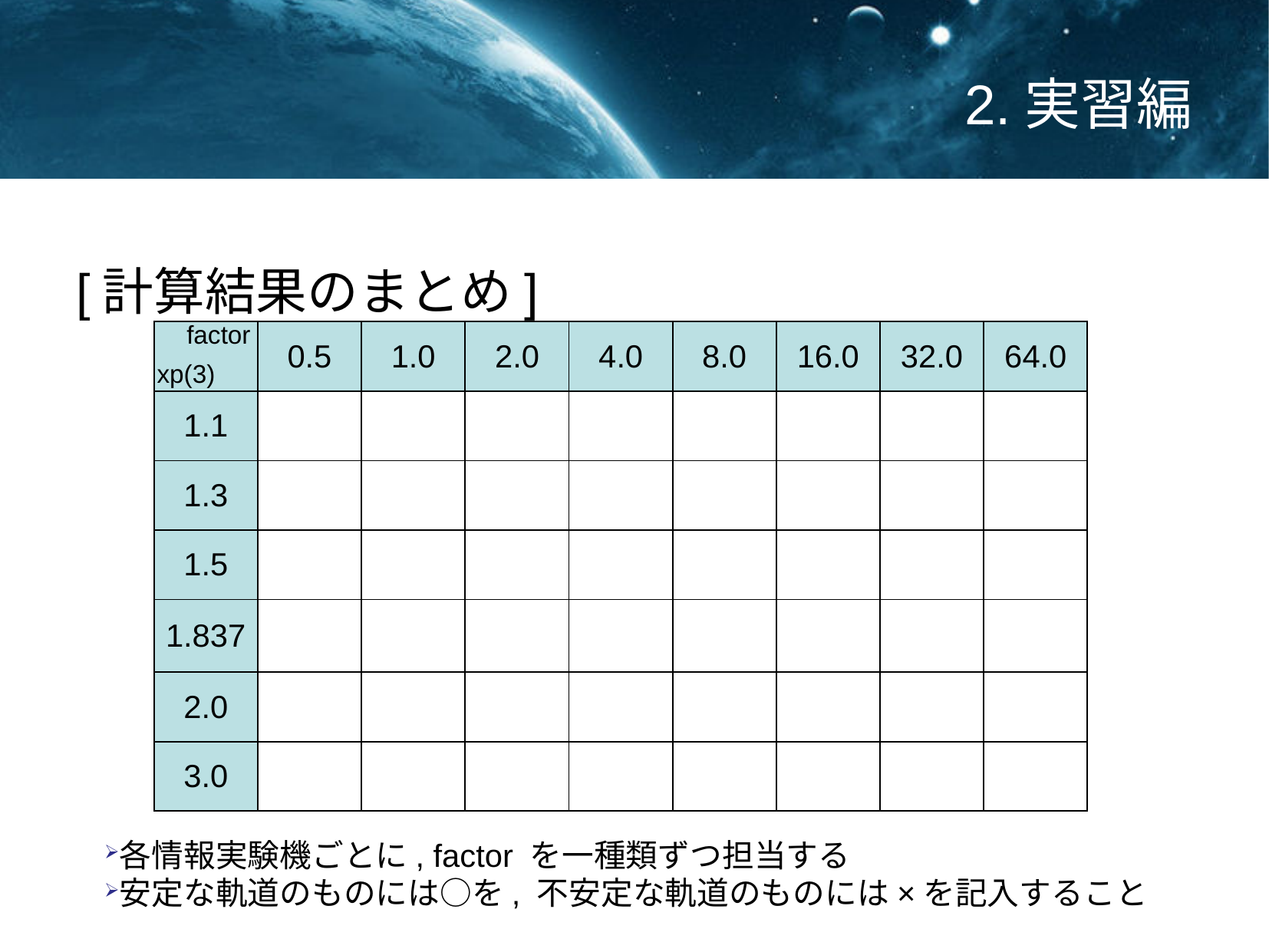

# 2.実習編
[計算結果のまとめ]

factor
|  | 0.5 | 1.0 | 2.0 | 4.0 | 8.0 | 16.0 | 32.0 | 64.0 |
| --- | --- | --- | --- | --- | --- | --- | --- | --- |
| 1.1 |  |  |  |  |  |  |  |  |
| 1.3 |  |  |  |  |  |  |  |  |
| 1.5 |  |  |  |  |  |  |  |  |
| 1.837 |  |  |  |  |  |  |  |  |
| 2.0 |  |  |  |  |  |  |  |  |
| 3.0 |  |  |  |  |  |  |  |  |
xp(3)
各情報実験機ごとに, factor を一種類ずつ担当する
安定な軌道のものには○を, 不安定な軌道のものには×を記入すること